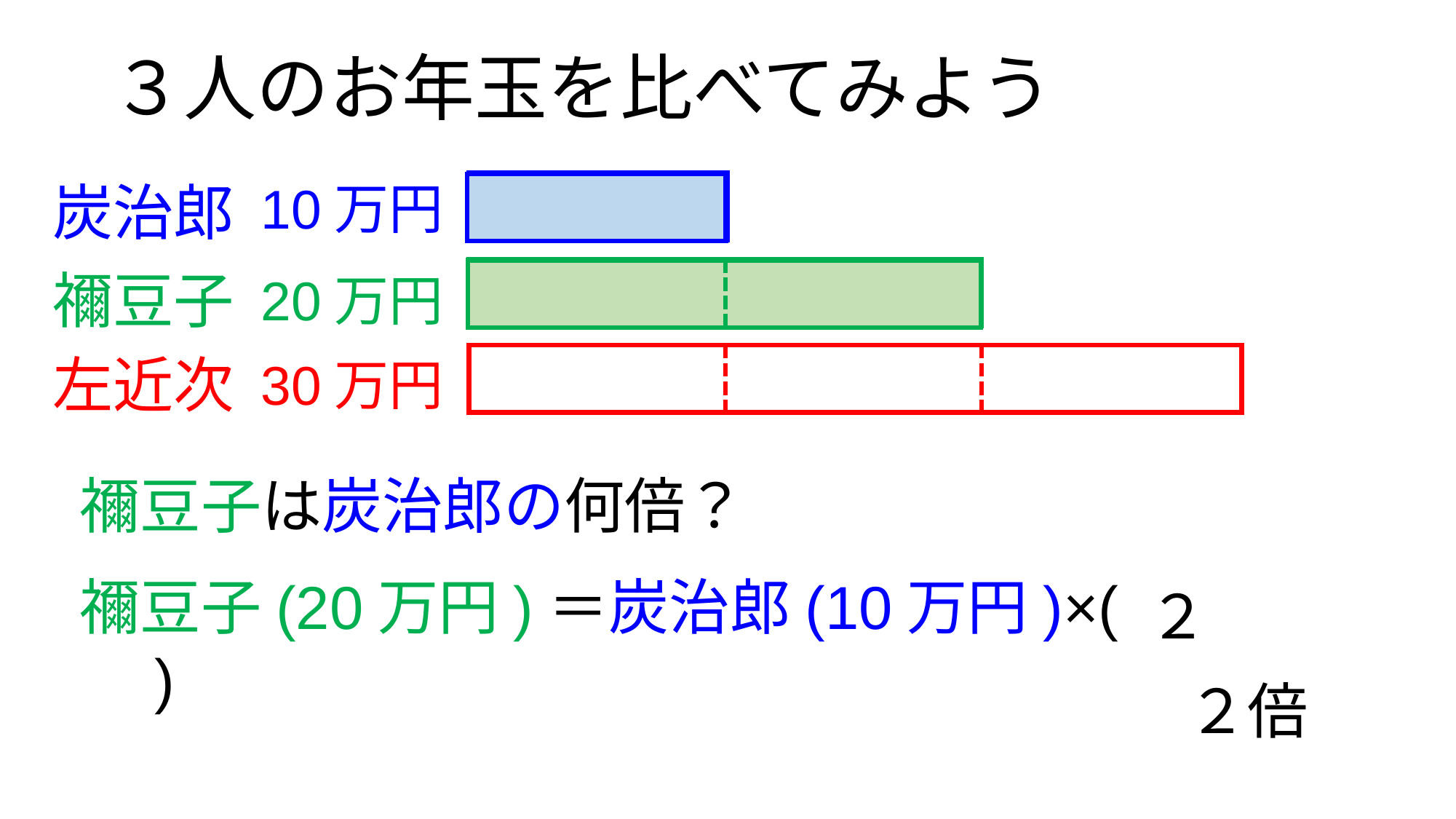

# ３人のお年玉を比べてみよう
炭治郎
10万円

禰󠄀豆子

20万円

左近次
30万円

禰󠄀豆子は炭治郎の何倍？
禰󠄀豆子(20万円)＝炭治郎(10万円)×(　　)
２
２倍